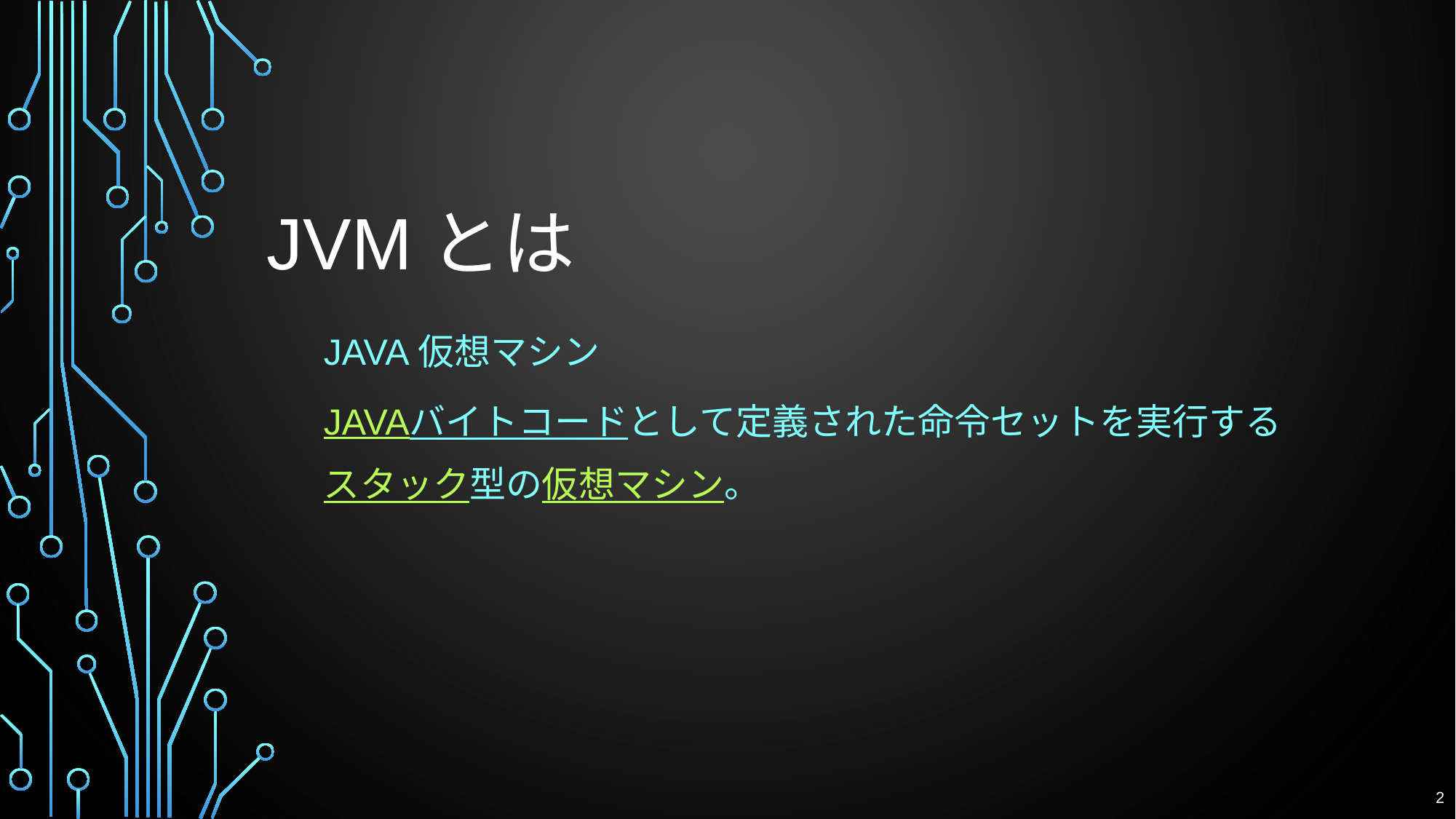

# JVMとは
Java仮想マシン
Javaバイトコードとして定義された命令セットを実行するスタック型の仮想マシン。
2